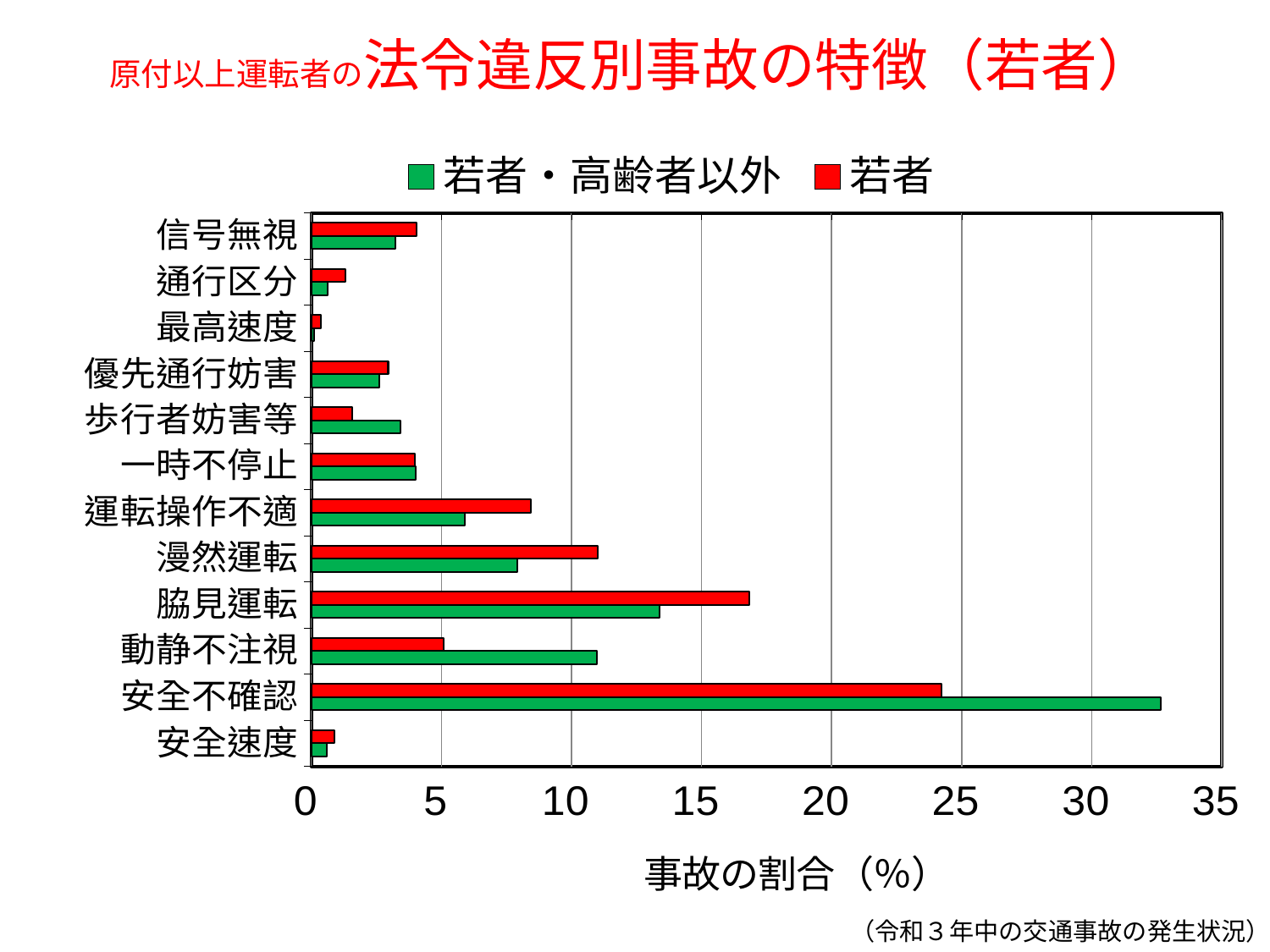

# 原付以上運転者の法令違反別事故の特徴（若者）

### Chart

| Category | 若者 | 若者・高齢者以外 |
|---|---|---|
| 信号無視 | 4.0289784815922 | 3.225015601319426 |
| 通行区分 | 1.306186205596402 | 0.6262815369528395 |
| 最高速度 | 0.3608844361853976 | 0.0897075866987608 |
| 優先通行妨害 | 2.9517115079044465 | 2.600962824284568 |
| 歩行者妨害等 | 1.5755029490183405 | 3.4317330837122224 |
| 一時不停止 | 3.9885809700789094 | 4.021240082018365 |
| 運転操作不適 | 8.448466241146212 | 5.892284033163948 |
| 漫然運転 | 11.00697530365463 | 7.924355888383704 |
| 脇見運転 | 16.82691012900272 | 13.393732727110635 |
| 動静不注視 | 5.087393283240419 | 10.971627886244093 |
| 安全不確認 | 24.23042740567181 | 32.66359097797985 |
| 安全速度 | 0.8860520858581779 | 0.5872782383881608 |
（令和３年中の交通事故の発生状況）